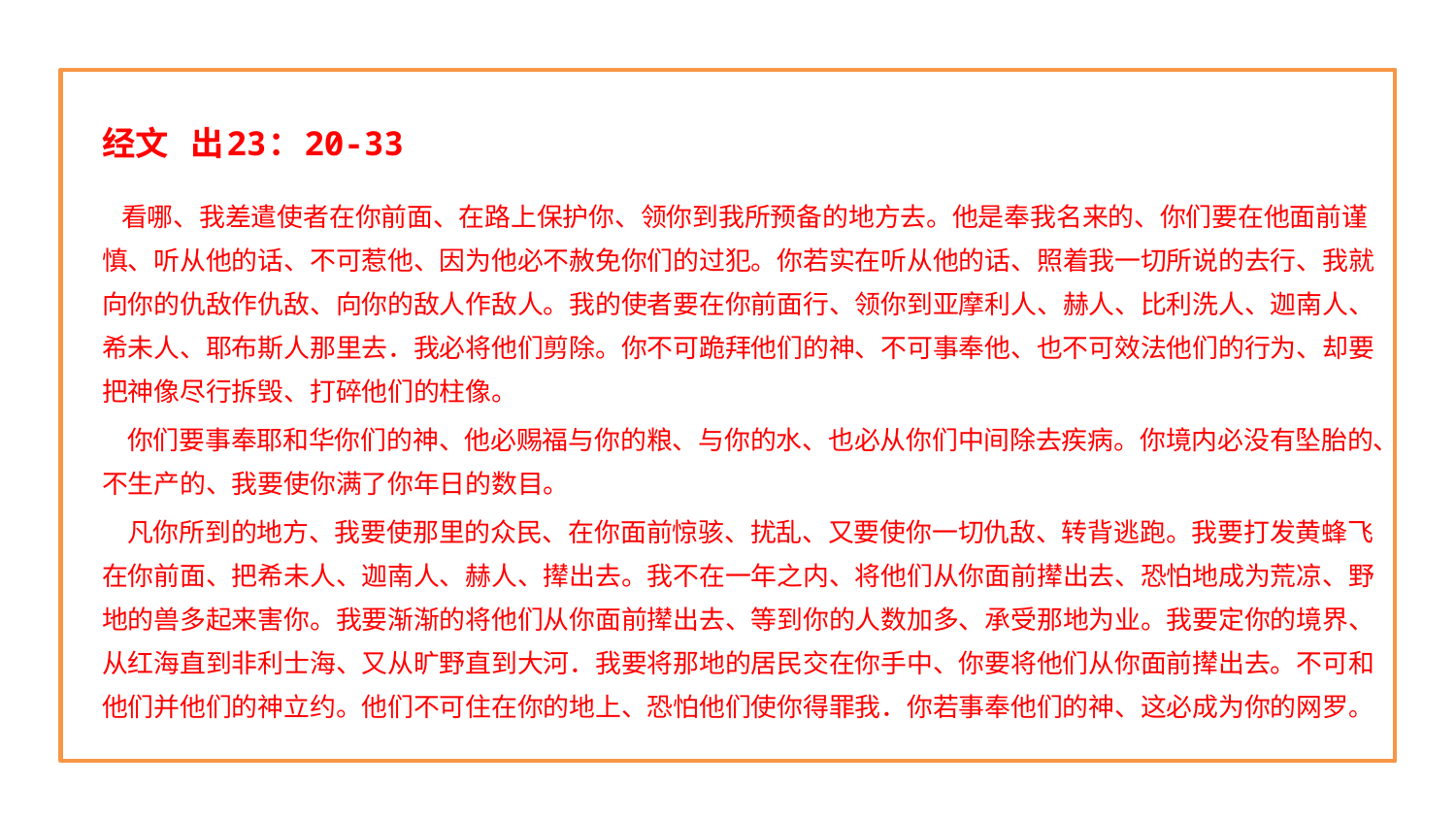

经文   出23：20-33
       看哪、我差遣使者在你前面、在路上保护你、领你到我所预备的地方去。他是奉我名来的、你们要在他面前谨慎、听从他的话、不可惹他、因为他必不赦免你们的过犯。你若实在听从他的话、照着我一切所说的去行、我就向你的仇敌作仇敌、向你的敌人作敌人。我的使者要在你前面行、领你到亚摩利人、赫人、比利洗人、迦南人、希未人、耶布斯人那里去．我必将他们剪除。你不可跪拜他们的神、不可事奉他、也不可效法他们的行为、却要把神像尽行拆毁、打碎他们的柱像。
    你们要事奉耶和华你们的神、他必赐福与你的粮、与你的水、也必从你们中间除去疾病。你境内必没有坠胎的、不生产的、我要使你满了你年日的数目。
    凡你所到的地方、我要使那里的众民、在你面前惊骇、扰乱、又要使你一切仇敌、转背逃跑。我要打发黄蜂飞在你前面、把希未人、迦南人、赫人、撵出去。我不在一年之内、将他们从你面前撵出去、恐怕地成为荒凉、野地的兽多起来害你。我要渐渐的将他们从你面前撵出去、等到你的人数加多、承受那地为业。我要定你的境界、从红海直到非利士海、又从旷野直到大河．我要将那地的居民交在你手中、你要将他们从你面前撵出去。不可和他们并他们的神立约。他们不可住在你的地上、恐怕他们使你得罪我．你若事奉他们的神、这必成为你的网罗。